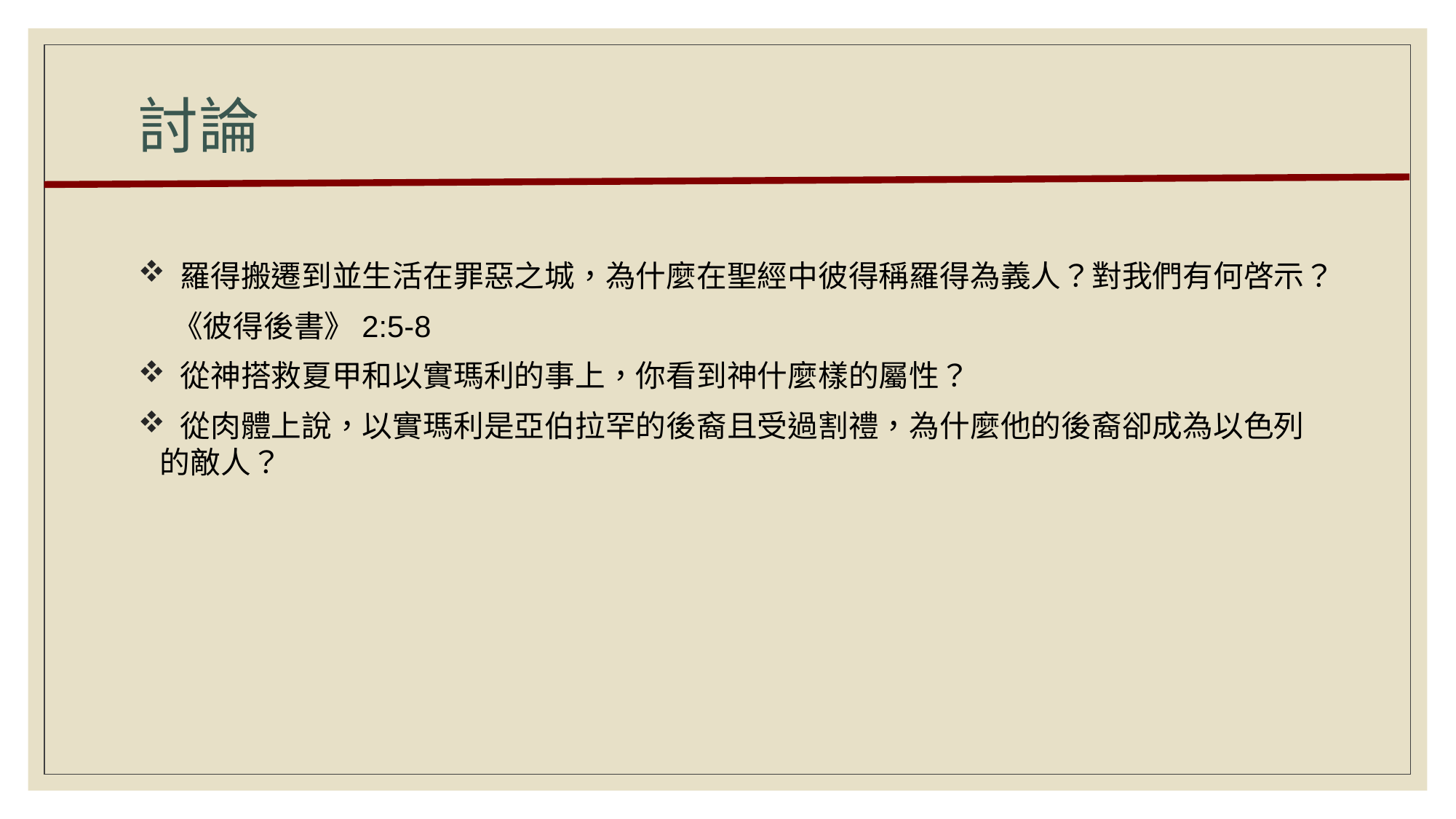

# 討論
 羅得搬遷到並生活在罪惡之城，為什麼在聖經中彼得稱羅得為義人？對我們有何啓示？
    《彼得後書》2:5-8
 從神搭救夏甲和以實瑪利的事上，你看到神什麼樣的屬性？
 從肉體上說，以實瑪利是亞伯拉罕的後裔且受過割禮，為什麼他的後裔卻成為以色列的敵人？